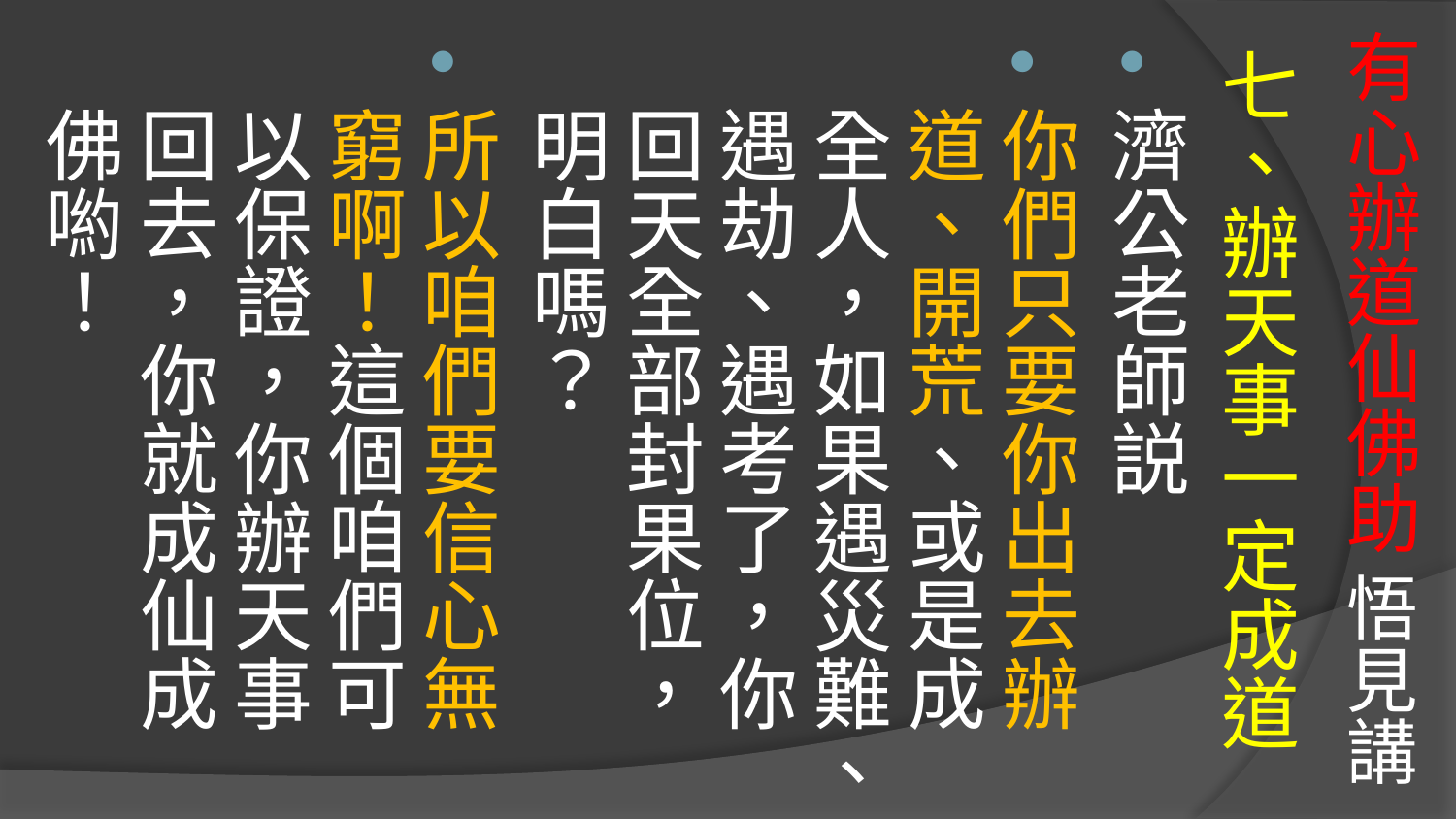

# 有心辦道仙佛助 悟見講
七、辦天事一定成道
濟公老師説
你們只要你出去辦道、開荒、或是成全人，如果遇災難、遇劫、遇考了，你回天全部封果位，明白嗎？
所以咱們要信心無窮啊！這個咱們可以保證，你辦天事回去，你就成仙成佛喲！